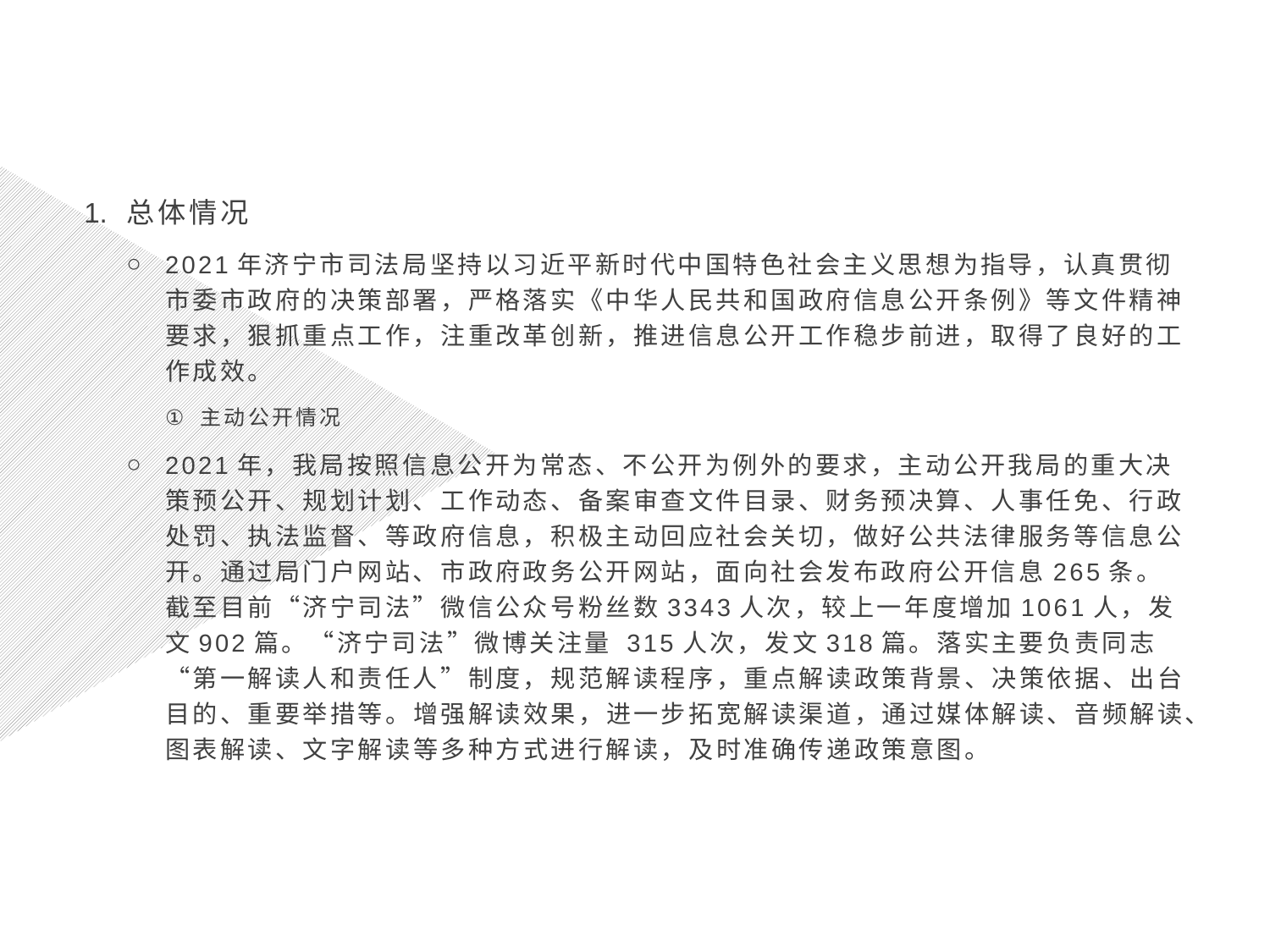

总体情况
2021年济宁市司法局坚持以习近平新时代中国特色社会主义思想为指导，认真贯彻市委市政府的决策部署，严格落实《中华人民共和国政府信息公开条例》等文件精神要求，狠抓重点工作，注重改革创新，推进信息公开工作稳步前进，取得了良好的工作成效。
主动公开情况
2021年，我局按照信息公开为常态、不公开为例外的要求，主动公开我局的重大决策预公开、规划计划、工作动态、备案审查文件目录、财务预决算、人事任免、行政处罚、执法监督、等政府信息，积极主动回应社会关切，做好公共法律服务等信息公开。通过局门户网站、市政府政务公开网站，面向社会发布政府公开信息265条。截至目前“济宁司法”微信公众号粉丝数3343人次，较上一年度增加1061人，发文902篇。“济宁司法”微博关注量 315人次，发文318篇。落实主要负责同志“第一解读人和责任人”制度，规范解读程序，重点解读政策背景、决策依据、出台目的、重要举措等。增强解读效果，进一步拓宽解读渠道，通过媒体解读、音频解读、图表解读、文字解读等多种方式进行解读，及时准确传递政策意图。